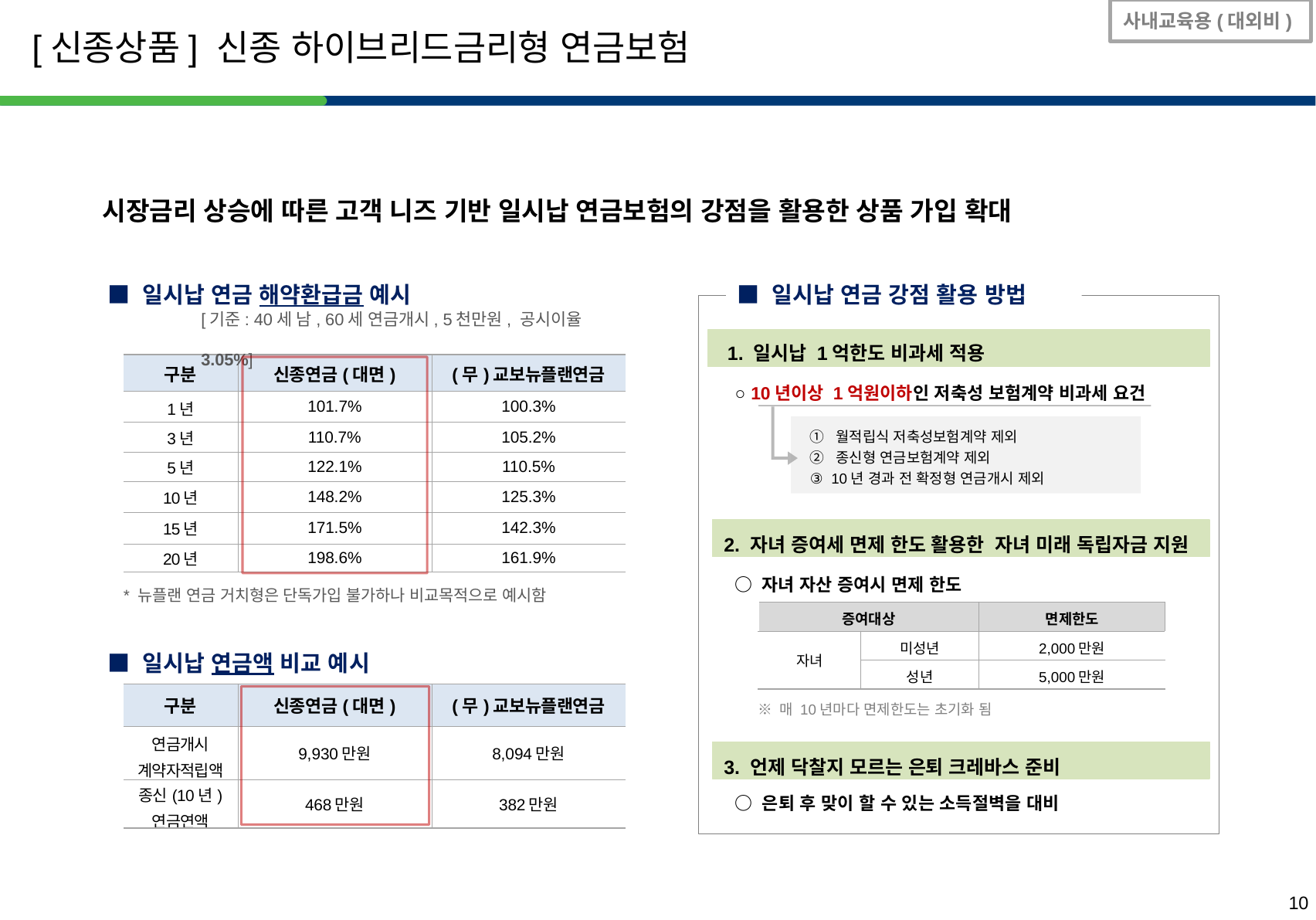

사내교육용(대외비)
[신종상품] 신종 하이브리드금리형 연금보험
시장금리 상승에 따른 고객 니즈 기반 일시납 연금보험의 강점을 활용한 상품 가입 확대
■ 일시납 연금 강점 활용 방법
■ 일시납 연금 해약환급금 예시

[기준: 40세 남, 60세 연금개시, 5천만원, 공시이율 3.05%]
1. 일시납 1억한도 비과세 적용

| 구분 | 신종연금(대면) | (무)교보뉴플랜연금 |
| --- | --- | --- |
| 1년 | 101.7% | 100.3% |
| 3년 | 110.7% | 105.2% |
| 5년 | 122.1% | 110.5% |
| 10년 | 148.2% | 125.3% |
| 15년 | 171.5% | 142.3% |
| 20년 | 198.6% | 161.9% |

○ 10년이상 1억원이하인 저축성 보험계약 비과세 요건

①  월적립식 저축성보험계약 제외
②  종신형 연금보험계약 제외
③  10년 경과 전 확정형 연금개시 제외

2. 자녀 증여세 면제 한도 활용한  자녀 미래 독립자금 지원

○ 자녀 자산 증여시 면제 한도
* 뉴플랜 연금 거치형은 단독가입 불가하나 비교목적으로 예시함
| 증여대상 |  | 면제한도 |
| --- | --- | --- |
| 자녀 | 미성년 | 2,000만원 |
|  | 성년 | 5,000만원 |
■ 일시납 연금액 비교 예시
※ 매 10년마다 면제한도는 초기화 됨
| 구분 | 신종연금(대면) | (무)교보뉴플랜연금 |
| --- | --- | --- |
| 연금개시 계약자적립액 | 9,930만원 | 8,094만원 |
| 종신(10년) 연금연액 | 468만원 | 382만원 |

3. 언제 닥찰지 모르는 은퇴 크레바스 준비

○ 은퇴 후 맞이 할 수 있는 소득절벽을 대비